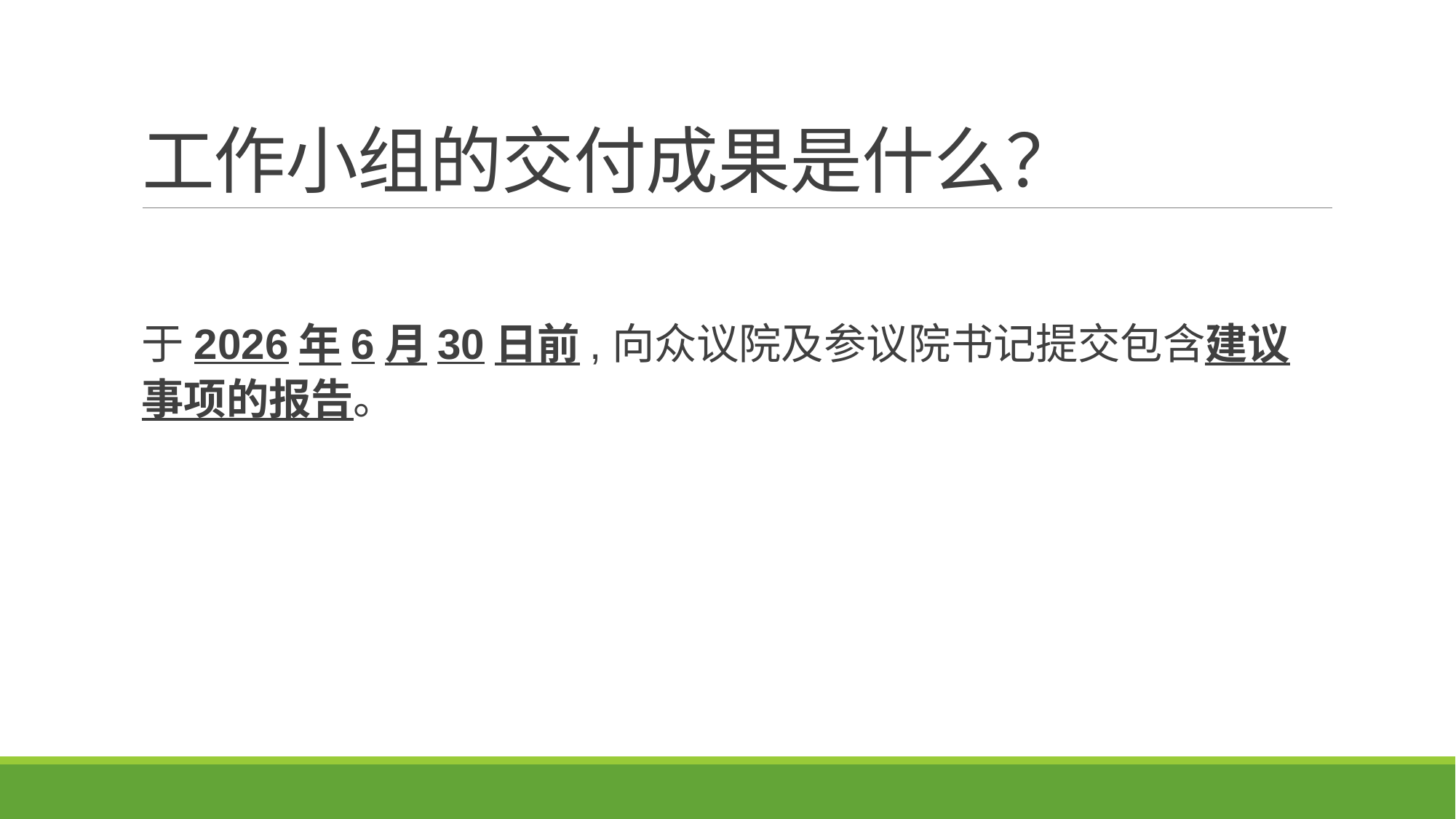

# 工作小组的交付成果是什么？
于2026年6月30日前,向众议院及参议院书记提交包含建议事项的报告。